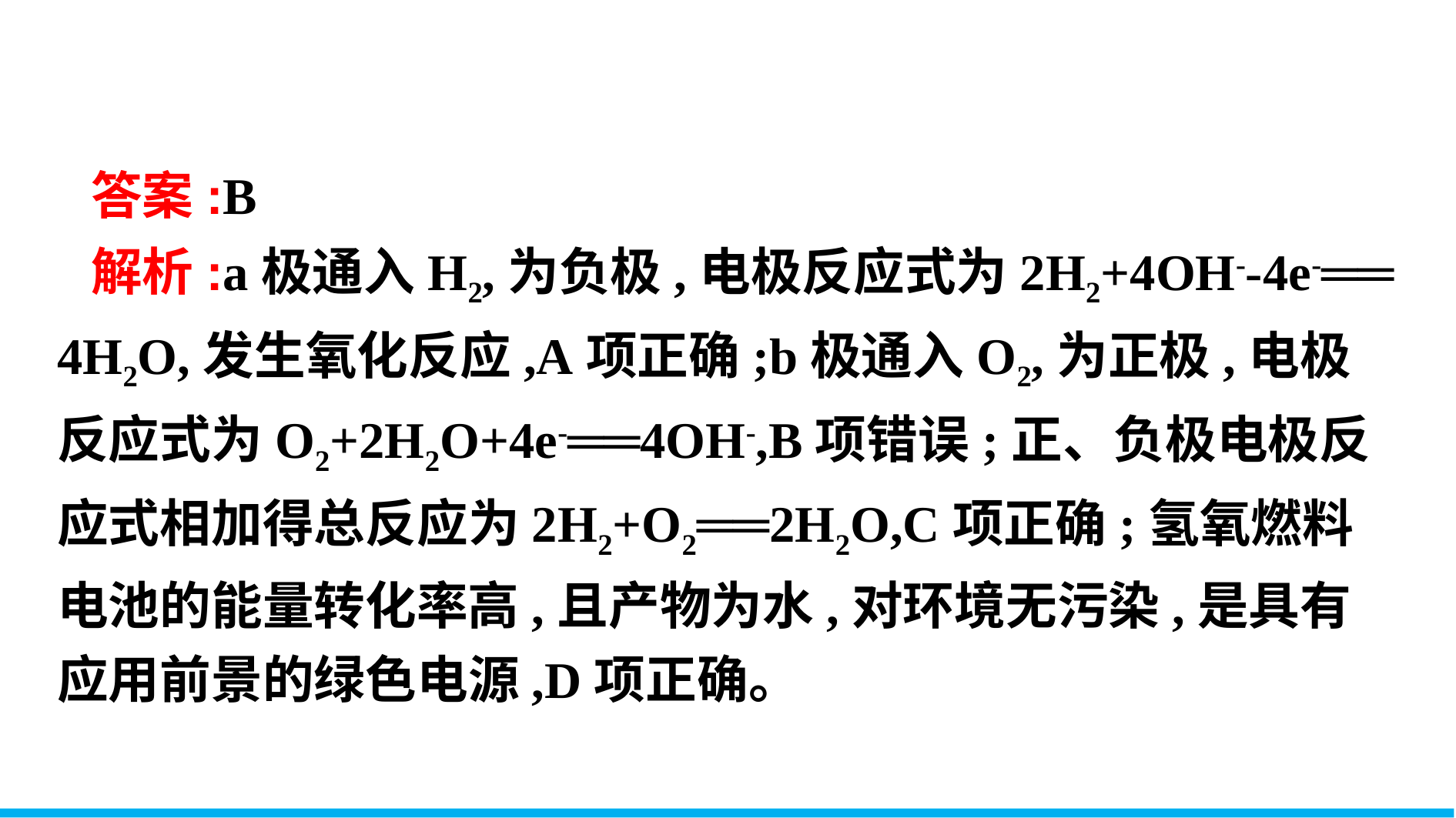

答案:B
解析:a极通入H2,为负极,电极反应式为2H2+4OH--4e-══ 4H2O,发生氧化反应,A项正确;b极通入O2,为正极,电极反应式为O2+2H2O+4e-══4OH-,B项错误;正、负极电极反应式相加得总反应为2H2+O2══2H2O,C项正确;氢氧燃料电池的能量转化率高,且产物为水,对环境无污染,是具有应用前景的绿色电源,D项正确。